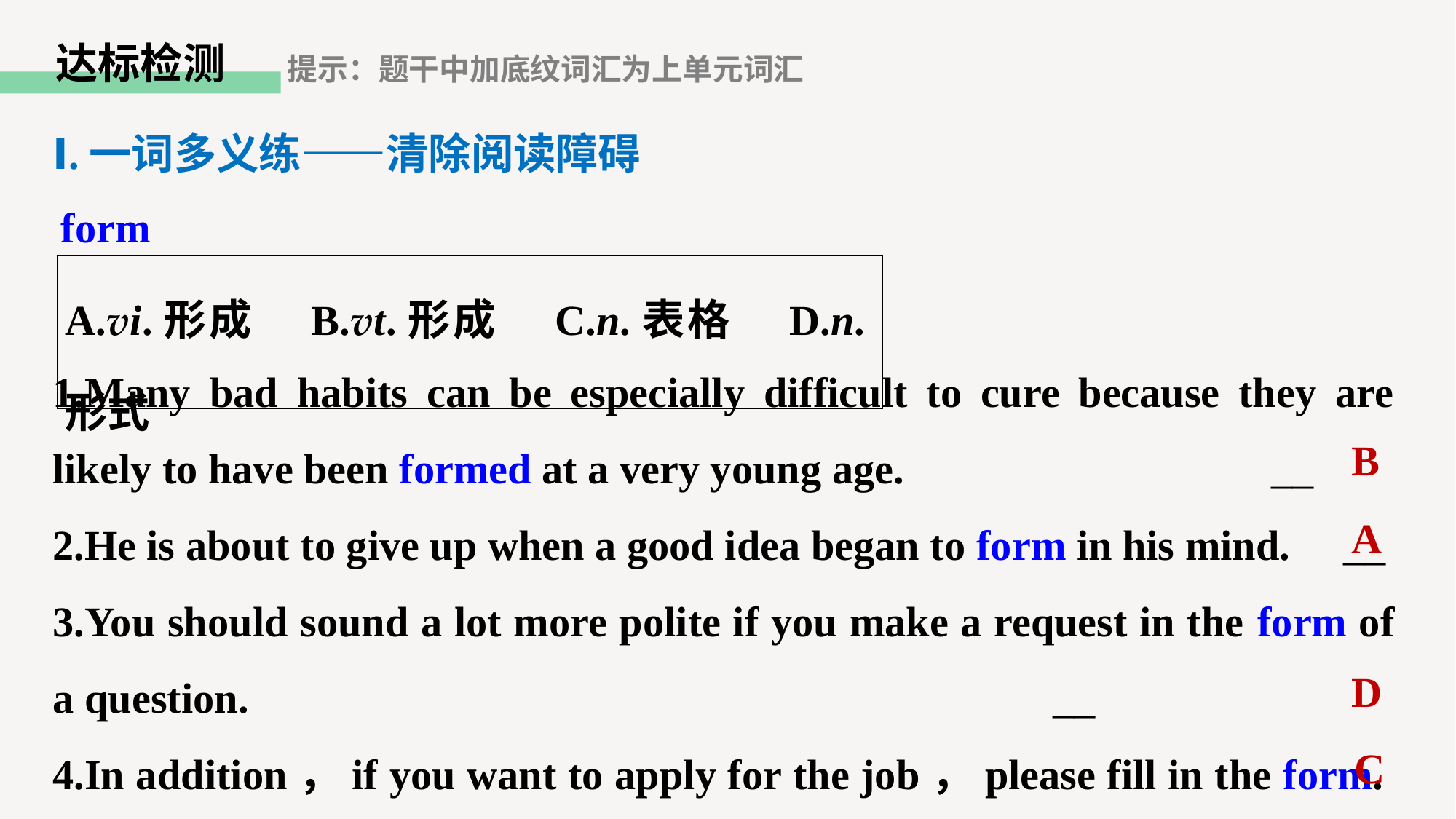

达标检测
提示：题干中加底纹词汇为上单元词汇

Ⅰ.一词多义练——清除阅读障碍
form
| A.vi.形成　B.vt.形成　C.n.表格　D.n.形式 |
| --- |
1.Many bad habits can be especially difficult to cure because they are likely to have been formed at a very young age.			            __
2.He is about to give up when a good idea began to form in his mind.     __
3.You should sound a lot more polite if you make a request in the form of a question.							            __
4.In addition，if you want to apply for the job，please fill in the form.  __
B
A
D
C